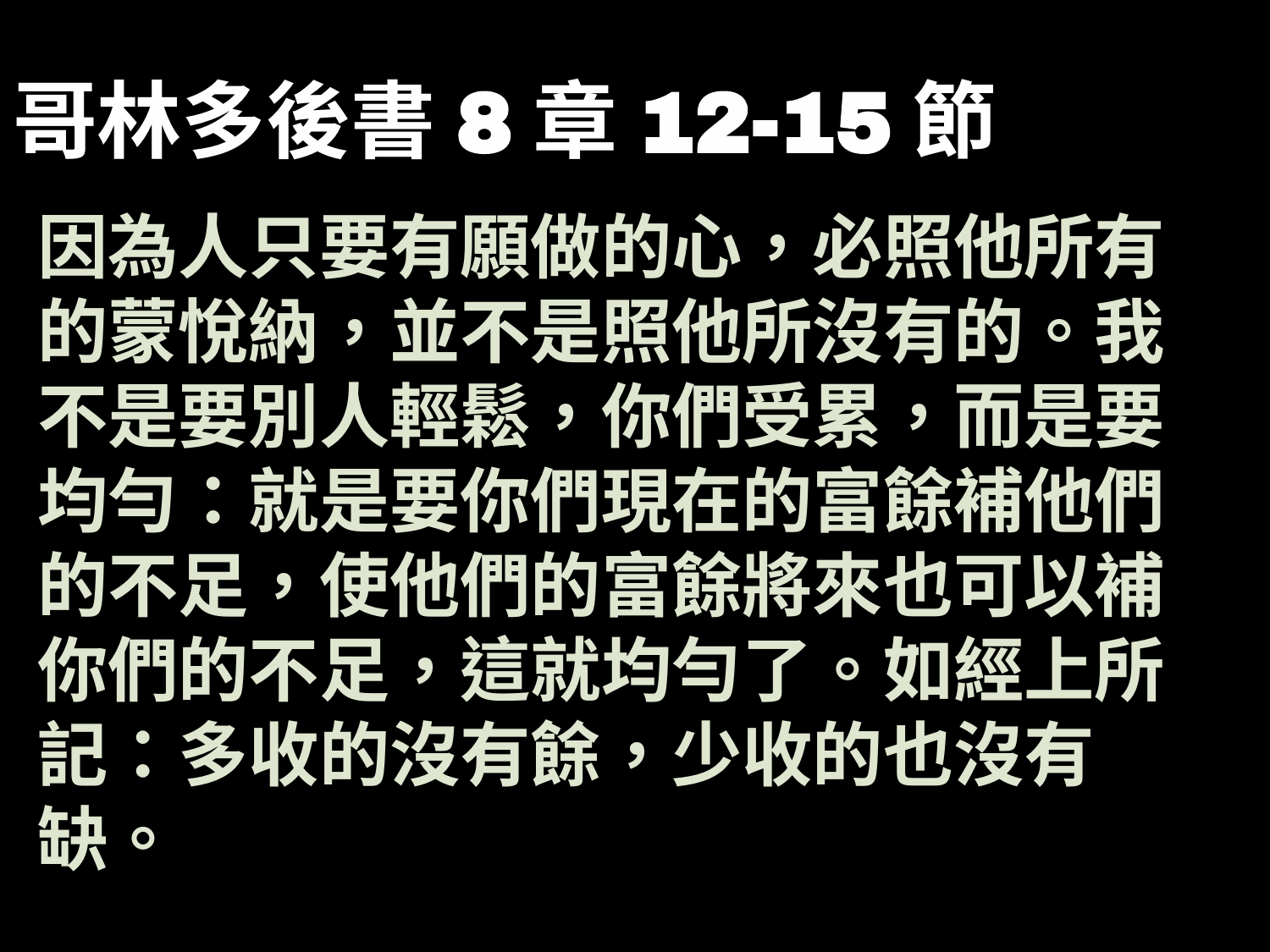

# 哥林多後書8章12-15節
因為人只要有願做的心，必照他所有的蒙悅納，並不是照他所沒有的。我不是要別人輕鬆，你們受累，而是要均勻：就是要你們現在的富餘補他們的不足，使他們的富餘將來也可以補你們的不足，這就均勻了。如經上所記：多收的沒有餘，少收的也沒有缺。